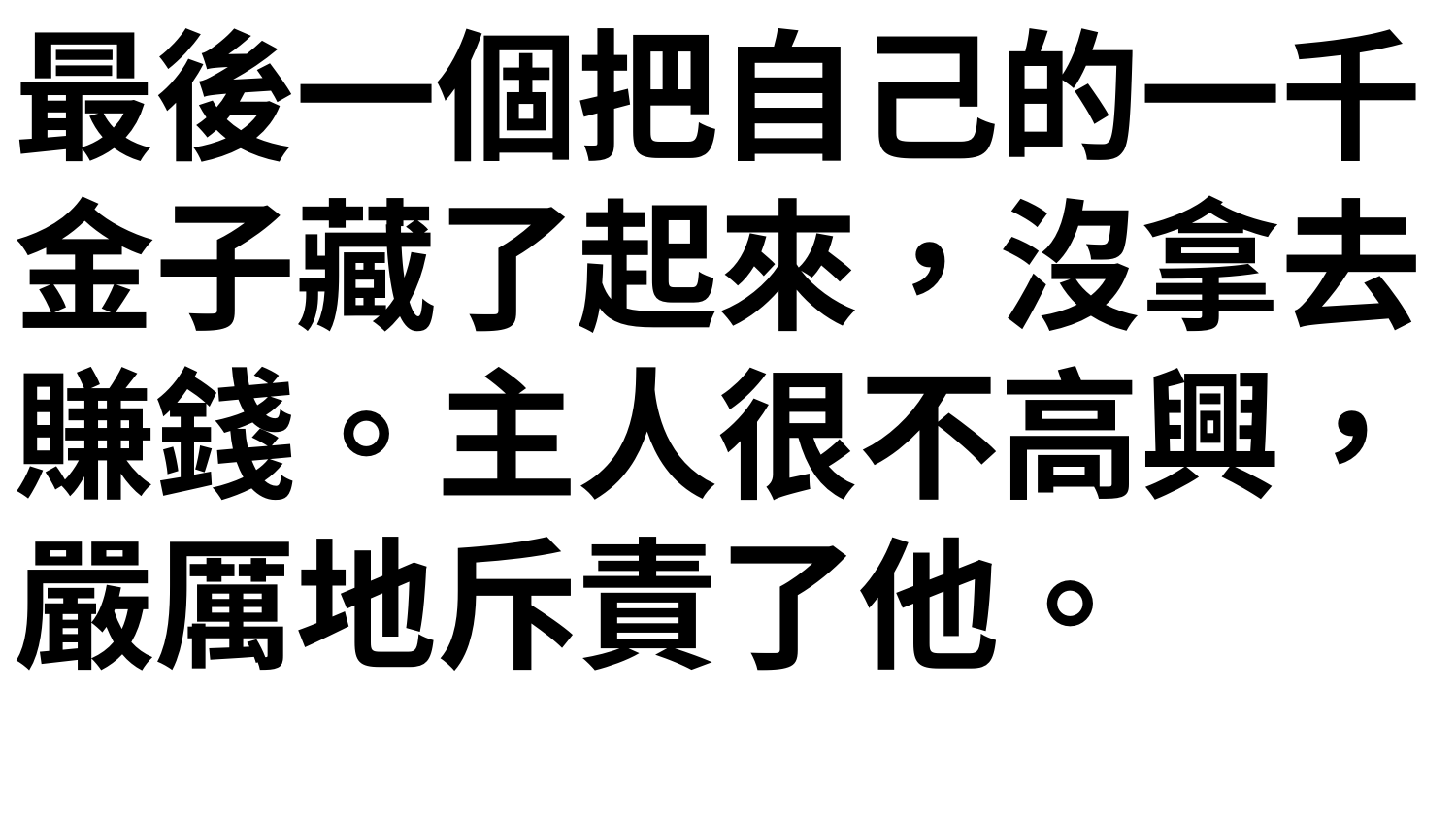

最後一個把自己的一千金子藏了起來，沒拿去賺錢。主人很不高興，嚴厲地斥責了他。